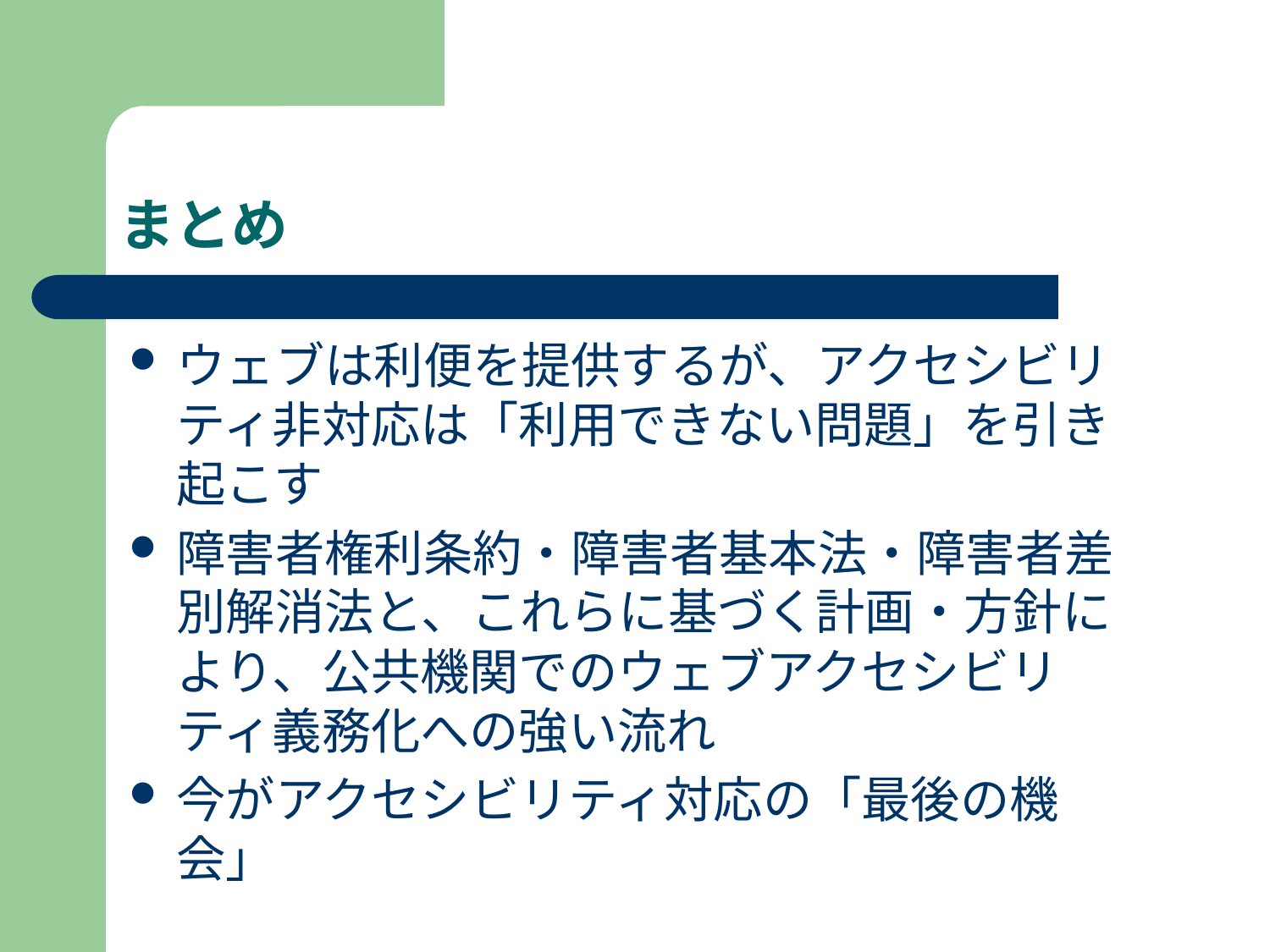

# まとめ
ウェブは利便を提供するが、アクセシビリティ非対応は「利用できない問題」を引き起こす
障害者権利条約・障害者基本法・障害者差別解消法と、これらに基づく計画・方針により、公共機関でのウェブアクセシビリティ義務化への強い流れ
今がアクセシビリティ対応の「最後の機会」